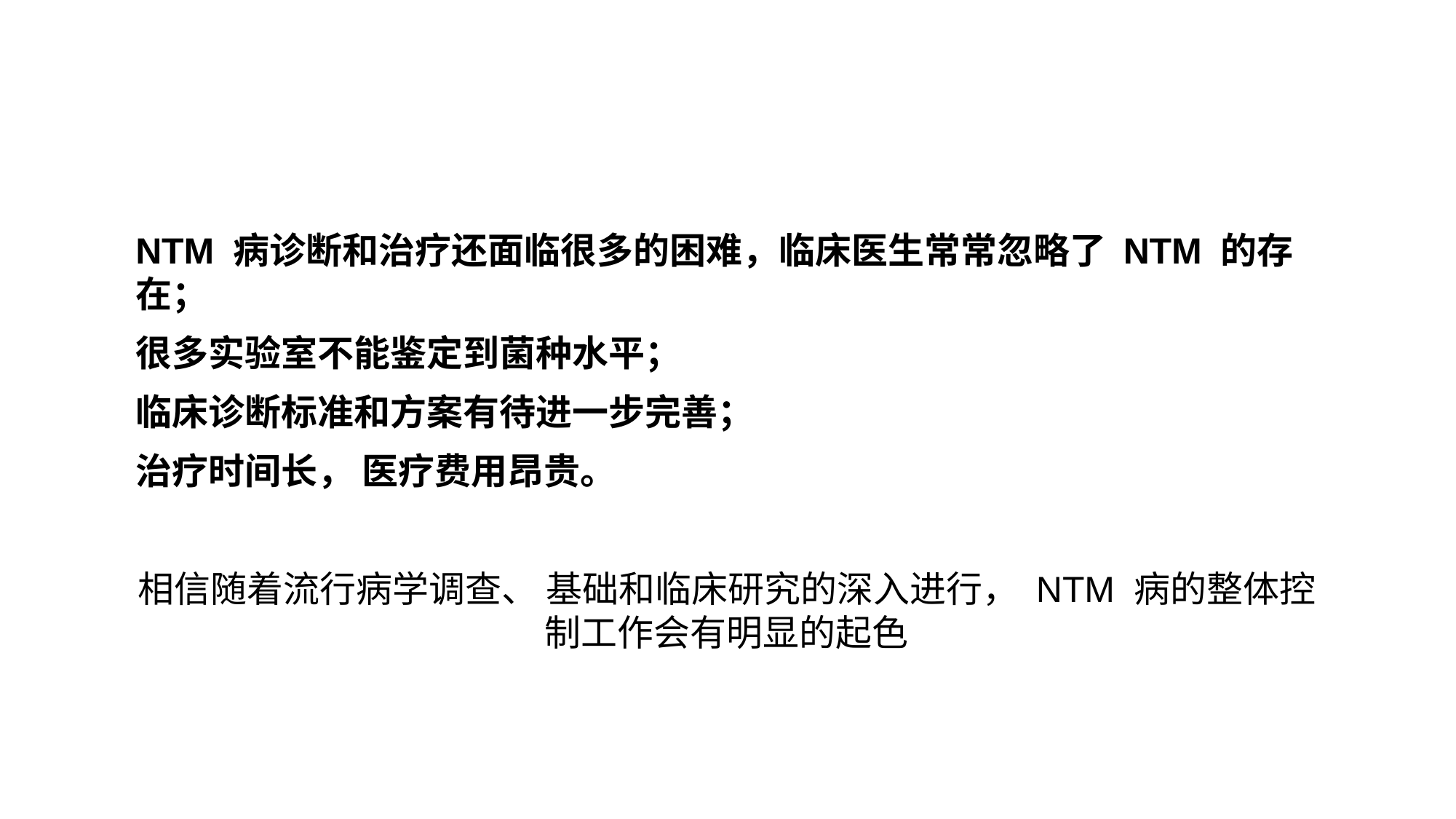

NTM 病诊断和治疗还面临很多的困难，临床医生常常忽略了 NTM 的存在；
很多实验室不能鉴定到菌种水平；
临床诊断标准和方案有待进一步完善；
治疗时间长， 医疗费用昂贵。

相信随着流行病学调查、 基础和临床研究的深入进行， NTM 病的整体控制工作会有明显的起色